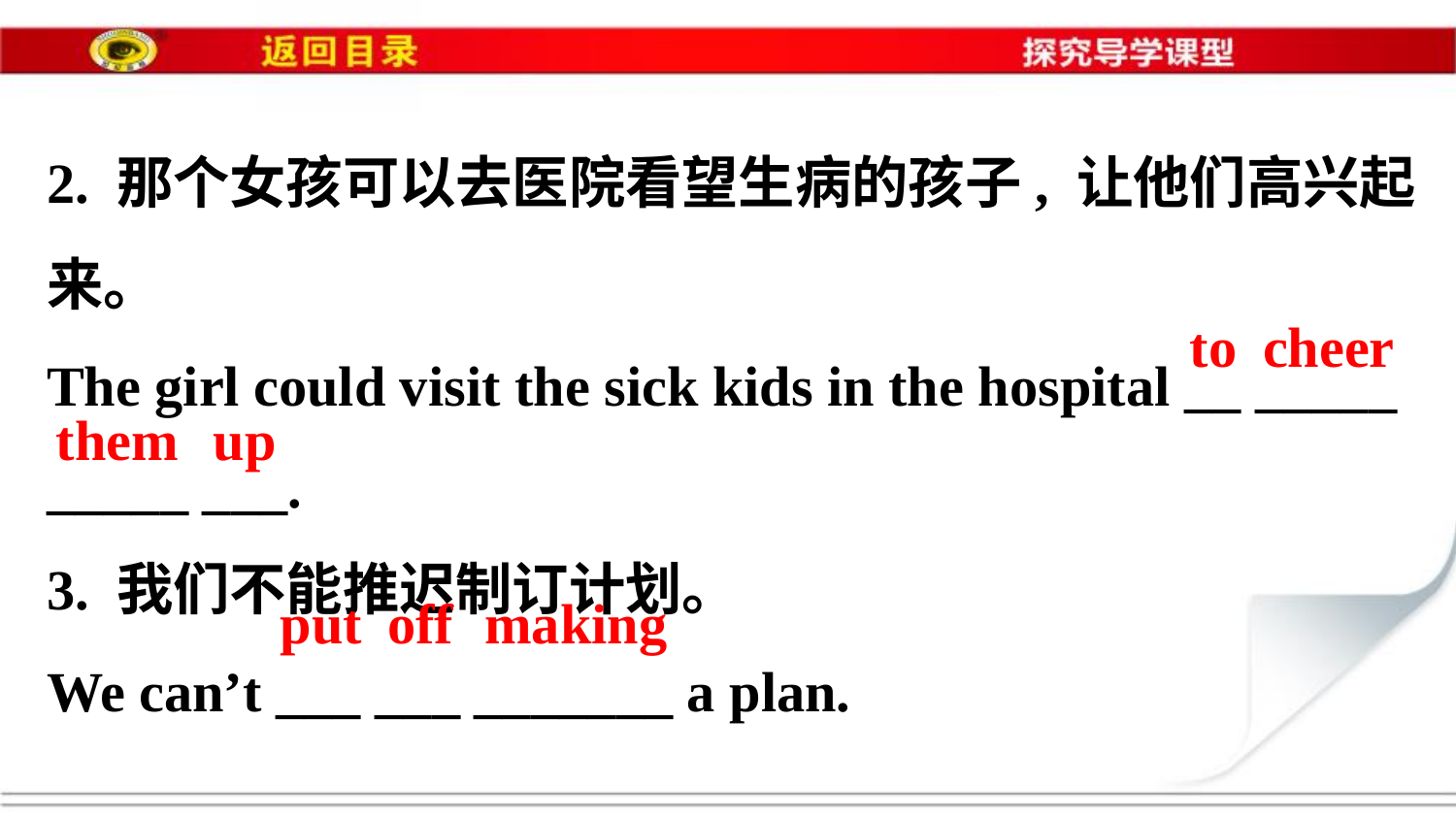

2. 那个女孩可以去医院看望生病的孩子, 让他们高兴起
来。
The girl could visit the sick kids in the hospital __ _____
_____ ___.
3. 我们不能推迟制订计划。
We can’t ___ ___ _______ a plan.
to
cheer
them
up
put
off
making